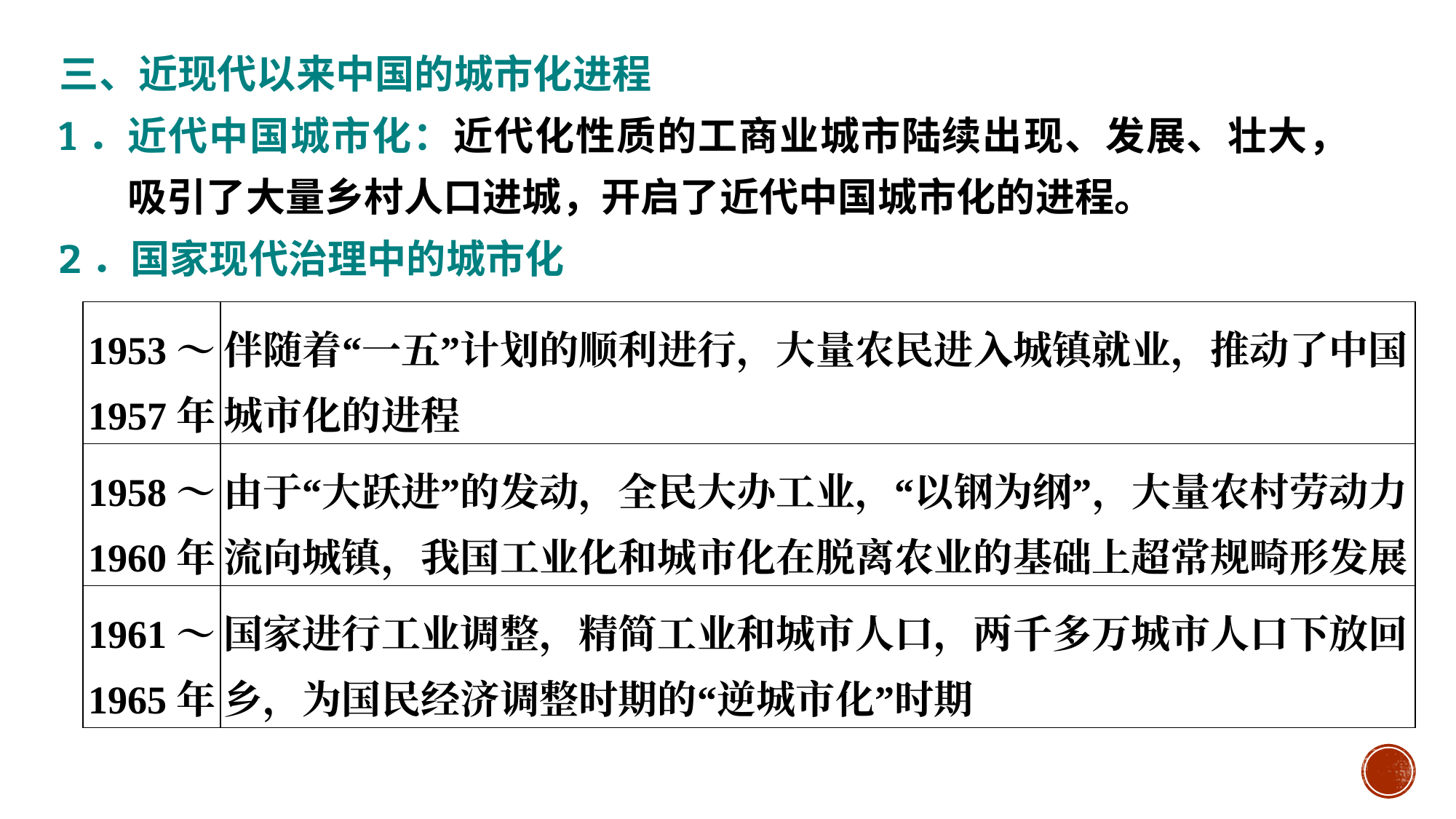

三、近现代以来中国的城市化进程
1．近代中国城市化：近代化性质的工商业城市陆续出现、发展、壮大，吸引了大量乡村人口进城，开启了近代中国城市化的进程。
2．国家现代治理中的城市化
#
| 1953～ 1957年 | 伴随着“一五”计划的顺利进行，大量农民进入城镇就业，推动了中国城市化的进程 |
| --- | --- |
| 1958～ 1960年 | 由于“大跃进”的发动，全民大办工业，“以钢为纲”，大量农村劳动力流向城镇，我国工业化和城市化在脱离农业的基础上超常规畸形发展 |
| 1961～ 1965年 | 国家进行工业调整，精简工业和城市人口，两千多万城市人口下放回乡，为国民经济调整时期的“逆城市化”时期 |